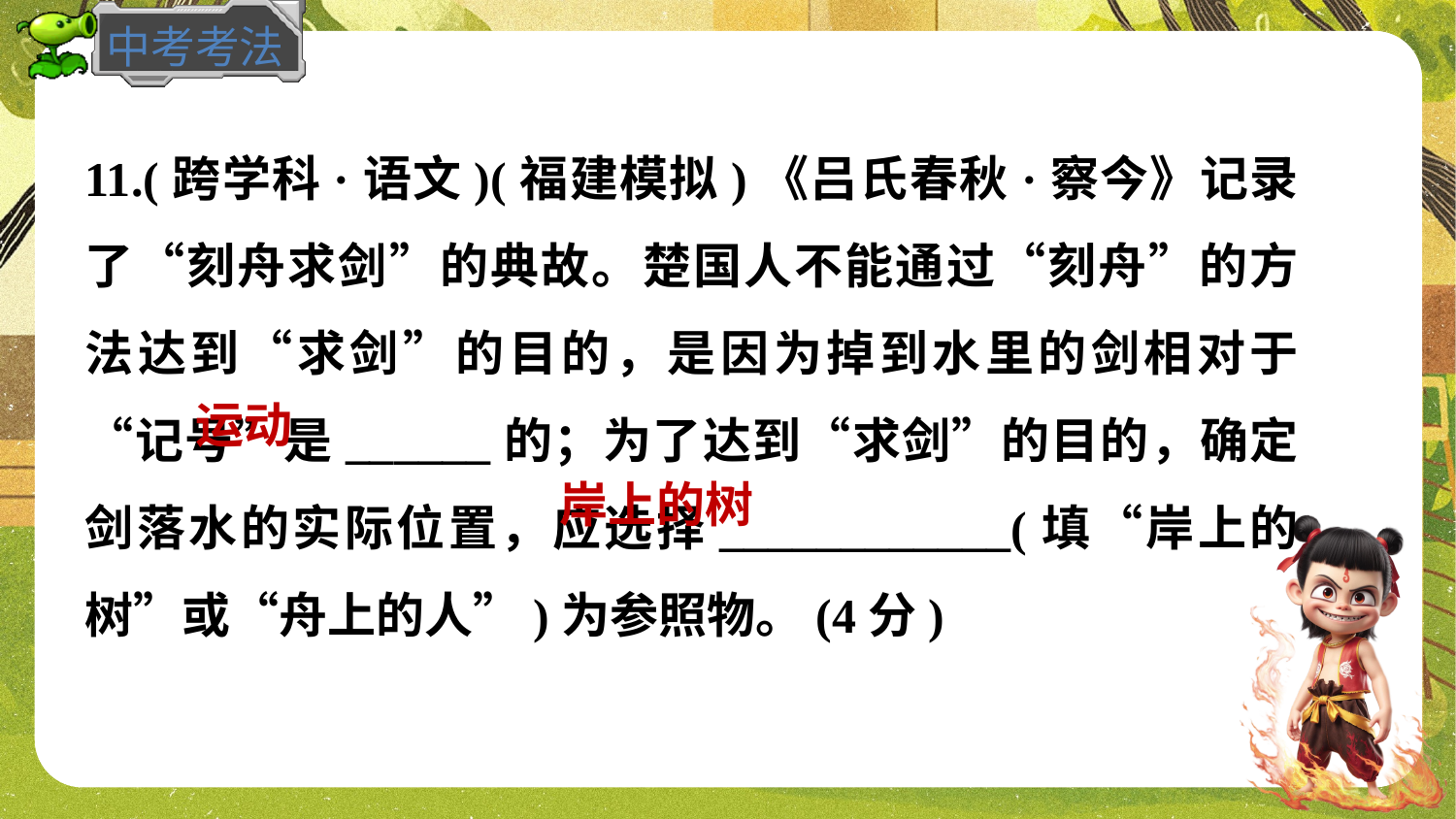

11.(跨学科·语文)(福建模拟)《吕氏春秋·察今》记录了“刻舟求剑”的典故。楚国人不能通过“刻舟”的方法达到“求剑”的目的，是因为掉到水里的剑相对于“记号”是______的；为了达到“求剑”的目的，确定剑落水的实际位置，应选择____________(填“岸上的树”或“舟上的人”)为参照物。(4分)
运动
岸上的树